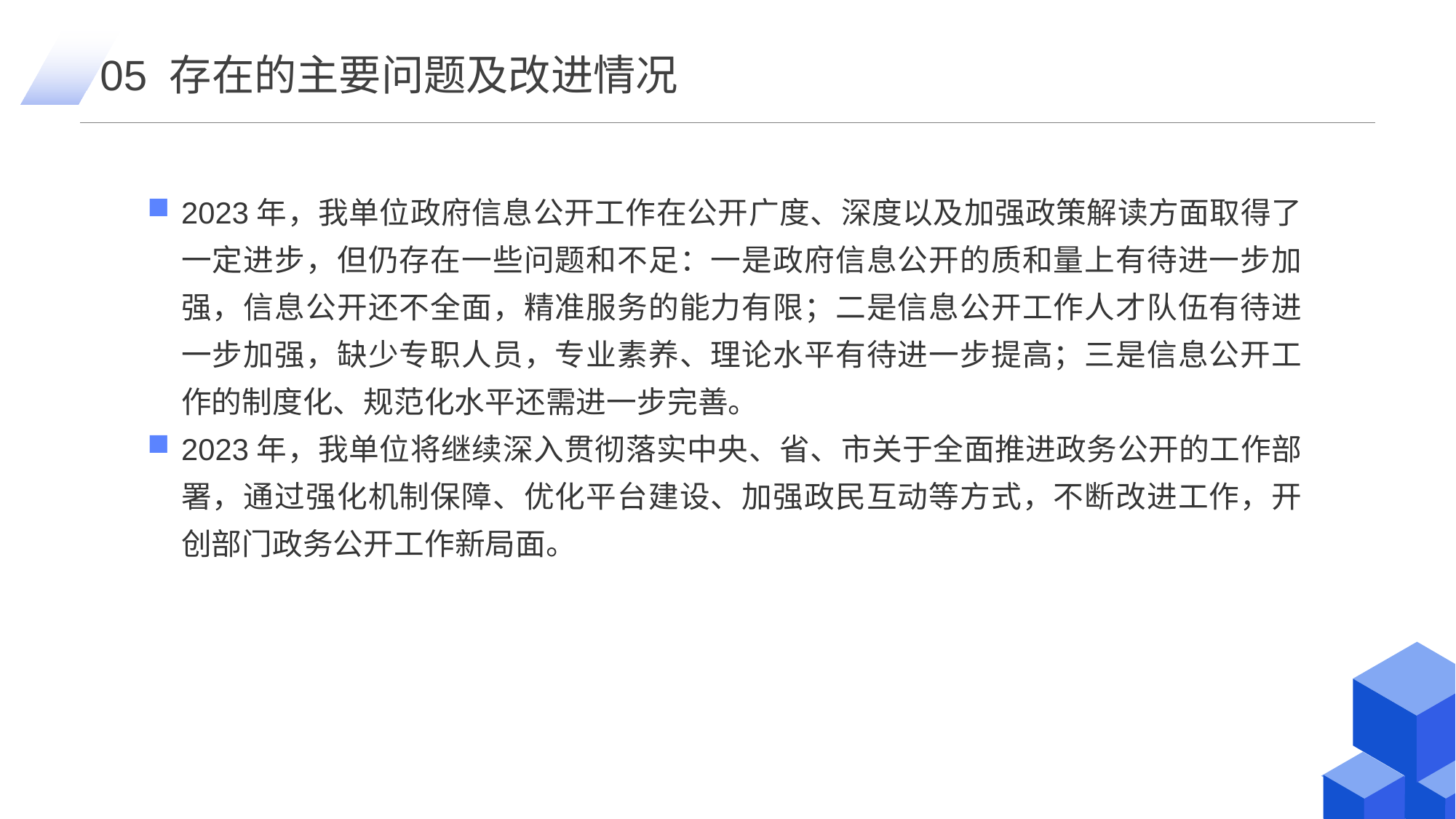

05 存在的主要问题及改进情况
2023年，我单位政府信息公开工作在公开广度、深度以及加强政策解读方面取得了一定进步，但仍存在一些问题和不足：一是政府信息公开的质和量上有待进一步加强，信息公开还不全面，精准服务的能力有限；二是信息公开工作人才队伍有待进一步加强，缺少专职人员，专业素养、理论水平有待进一步提高；三是信息公开工作的制度化、规范化水平还需进一步完善。
2023年，我单位将继续深入贯彻落实中央、省、市关于全面推进政务公开的工作部署，通过强化机制保障、优化平台建设、加强政民互动等方式，不断改进工作，开创部门政务公开工作新局面。